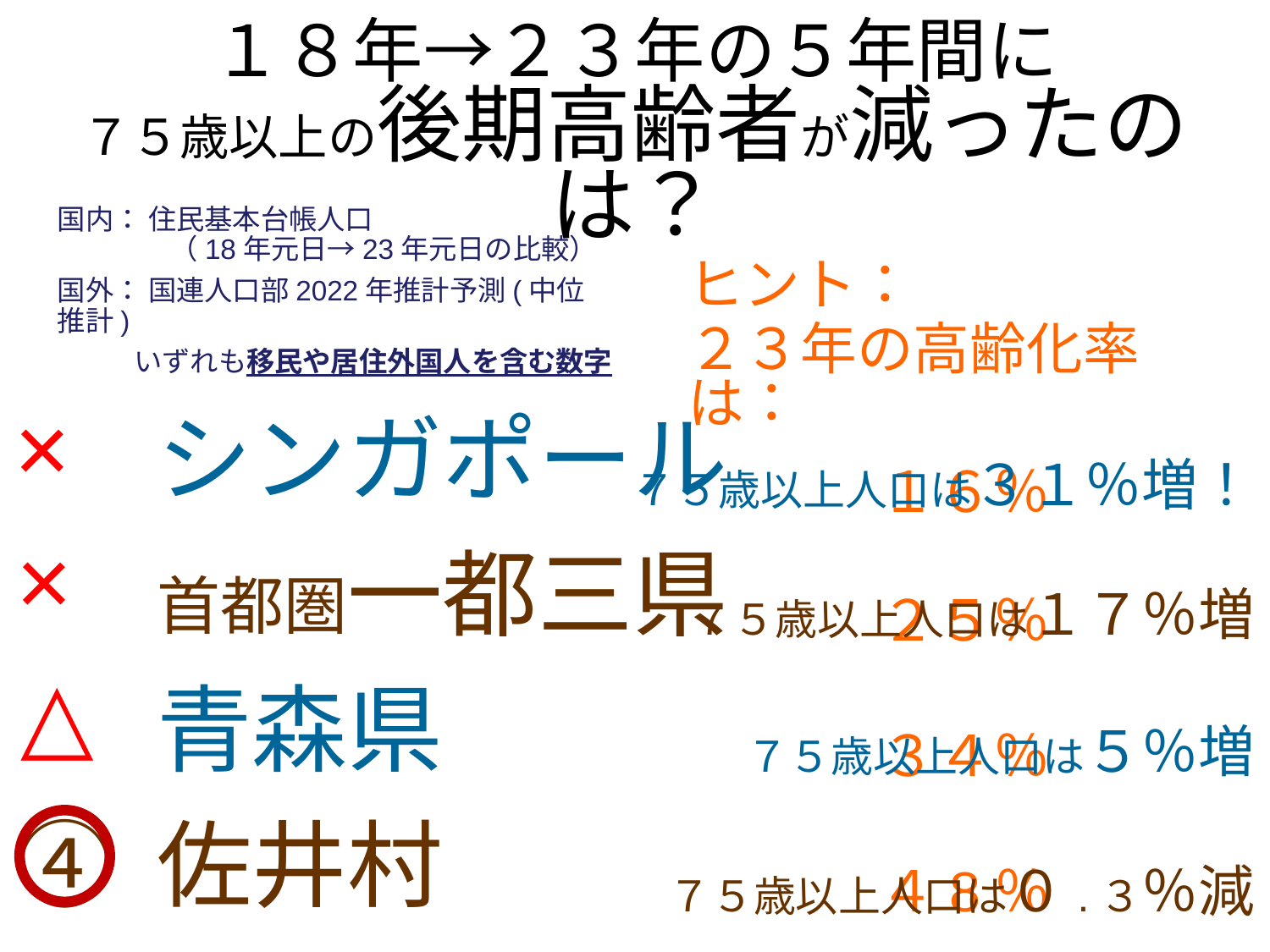

１８年→２３年の５年間に
７５歳以上の後期高齢者が減ったのは？
国内： 住民基本台帳人口
　　　　（18年元日→23年元日の比較）
国外： 国連人口部2022年推計予測(中位推計)
いずれも移民や居住外国人を含む数字
ヒント：
２３年の高齢化率は：
１６％

２５％

３４％

４8％
① シンガポール
② 首都圏一都三県
③ 青森県
④ 佐井村
×
７５歳以上人口は３１％増！

７５歳以上人口は１７％増

７５歳以上人口は５％増

７５歳以上人口は０.３％減
×
△